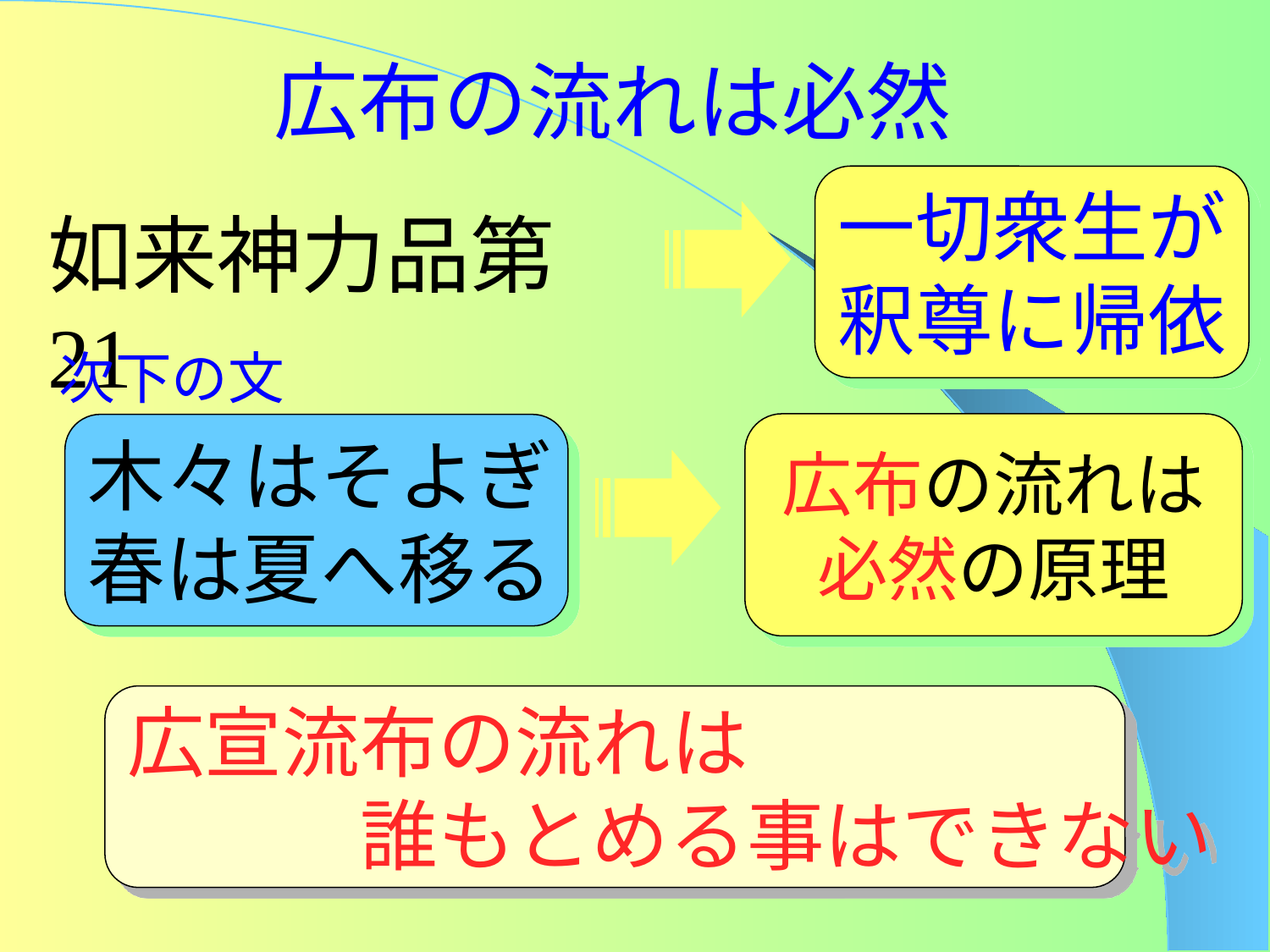

# 広布の流れは必然
一切衆生が
釈尊に帰依
如来神力品第21

次下の文
広布の流れは
必然の原理
木々はそよぎ
春は夏へ移る

広宣流布の流れは
　　　誰もとめる事はできない